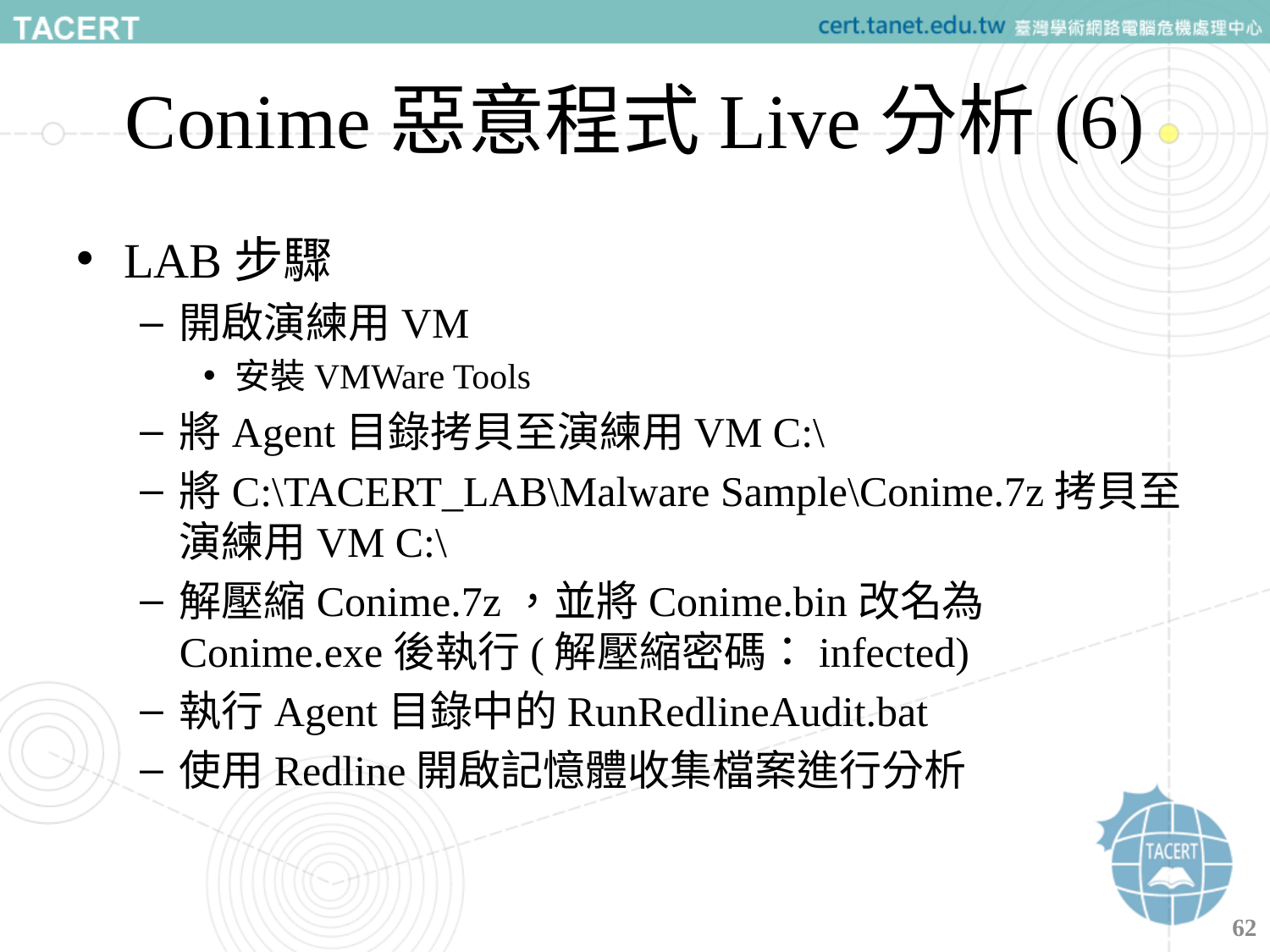

# Conime惡意程式Live分析(6)
LAB步驟
開啟演練用VM
安裝VMWare Tools
將Agent目錄拷貝至演練用VM C:\
將C:\TACERT_LAB\Malware Sample\Conime.7z拷貝至演練用VM C:\
解壓縮Conime.7z，並將Conime.bin改名為Conime.exe後執行(解壓縮密碼：infected)
執行Agent目錄中的RunRedlineAudit.bat
使用Redline開啟記憶體收集檔案進行分析
62